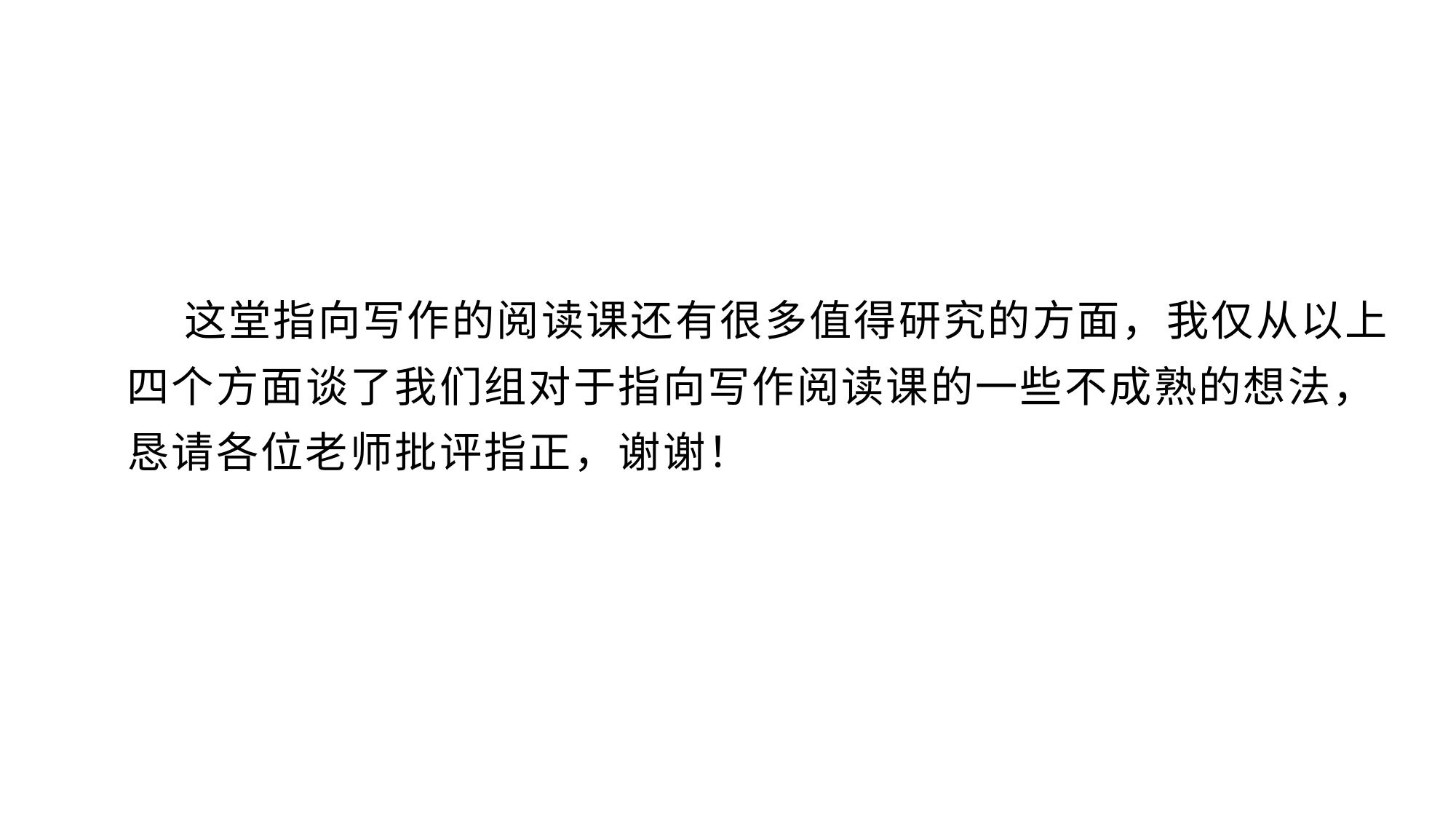

#
    这堂指向写作的阅读课还有很多值得研究的方面，我仅从以上四个方面谈了我们组对于指向写作阅读课的一些不成熟的想法，恳请各位老师批评指正，谢谢！